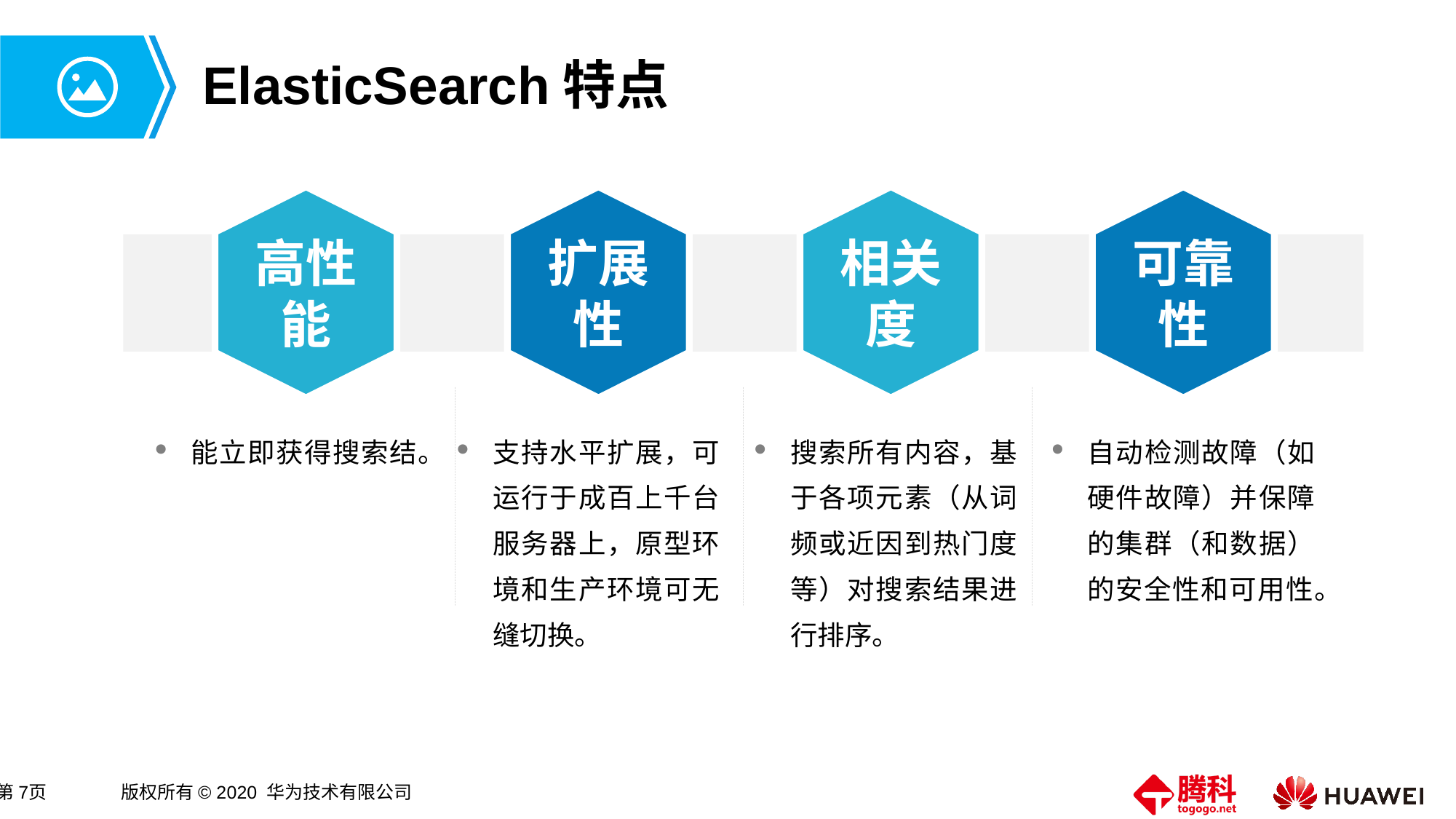

# ElasticSearch特点
高性能
扩展性
相关度
可靠性

搜索所有内容，基于各项元素（从词频或近因到热门度等）对搜索结果进行排序。
支持水平扩展，可运行于成百上千台服务器上，原型环境和生产环境可无缝切换。
能立即获得搜索结。
自动检测故障（如硬件故障）并保障的集群（和数据）的安全性和可用性。